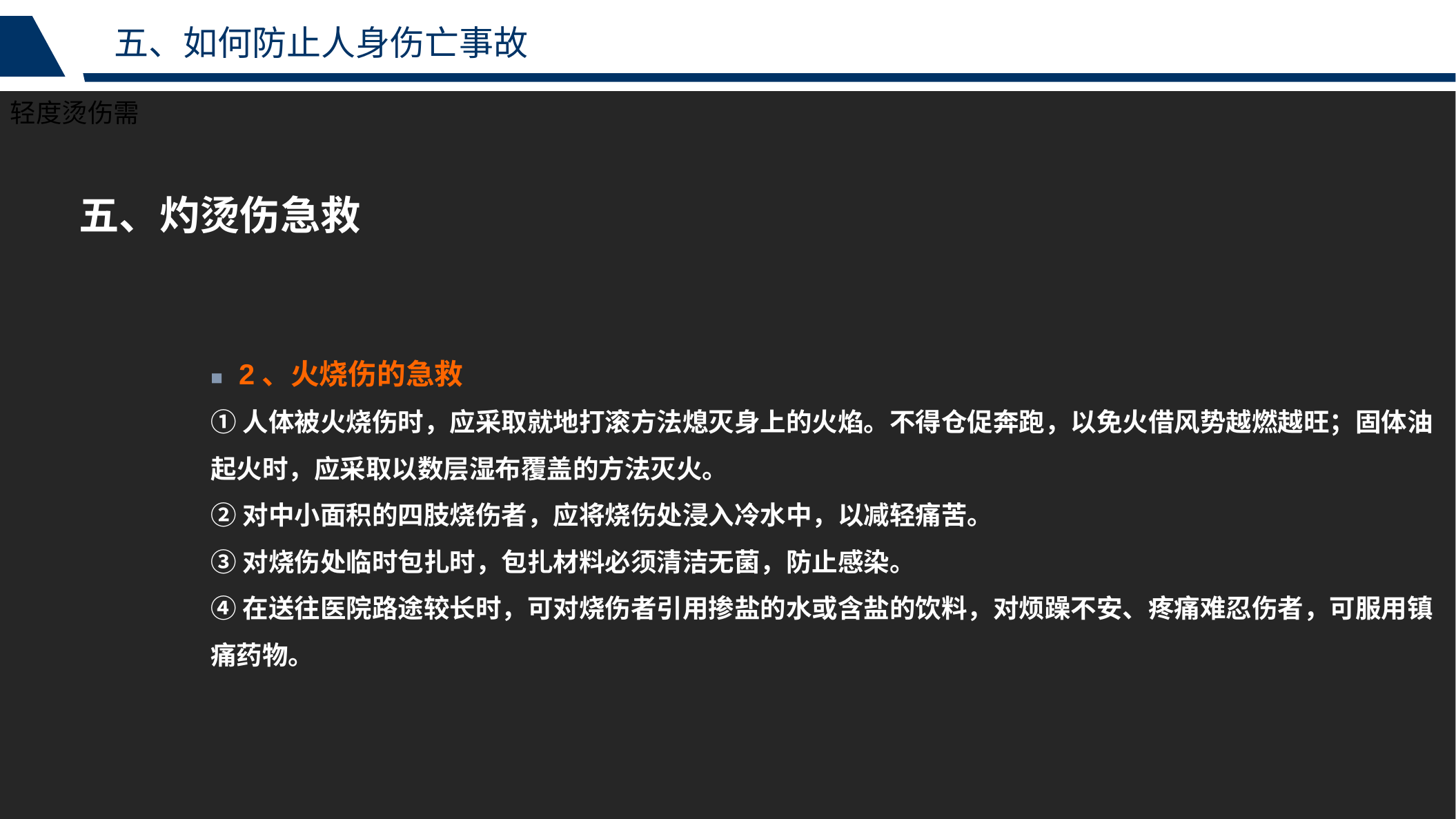

五、如何防止人身伤亡事故

轻度烫伤需
五、灼烫伤急救
■  2、火烧伤的急救
①人体被火烧伤时，应采取就地打滚方法熄灭身上的火焰。不得仓促奔跑，以免火借风势越燃越旺；固体油起火时，应采取以数层湿布覆盖的方法灭火。
②对中小面积的四肢烧伤者，应将烧伤处浸入冷水中，以减轻痛苦。
③对烧伤处临时包扎时，包扎材料必须清洁无菌，防止感染。
④在送往医院路途较长时，可对烧伤者引用掺盐的水或含盐的饮料，对烦躁不安、疼痛难忍伤者，可服用镇痛药物。